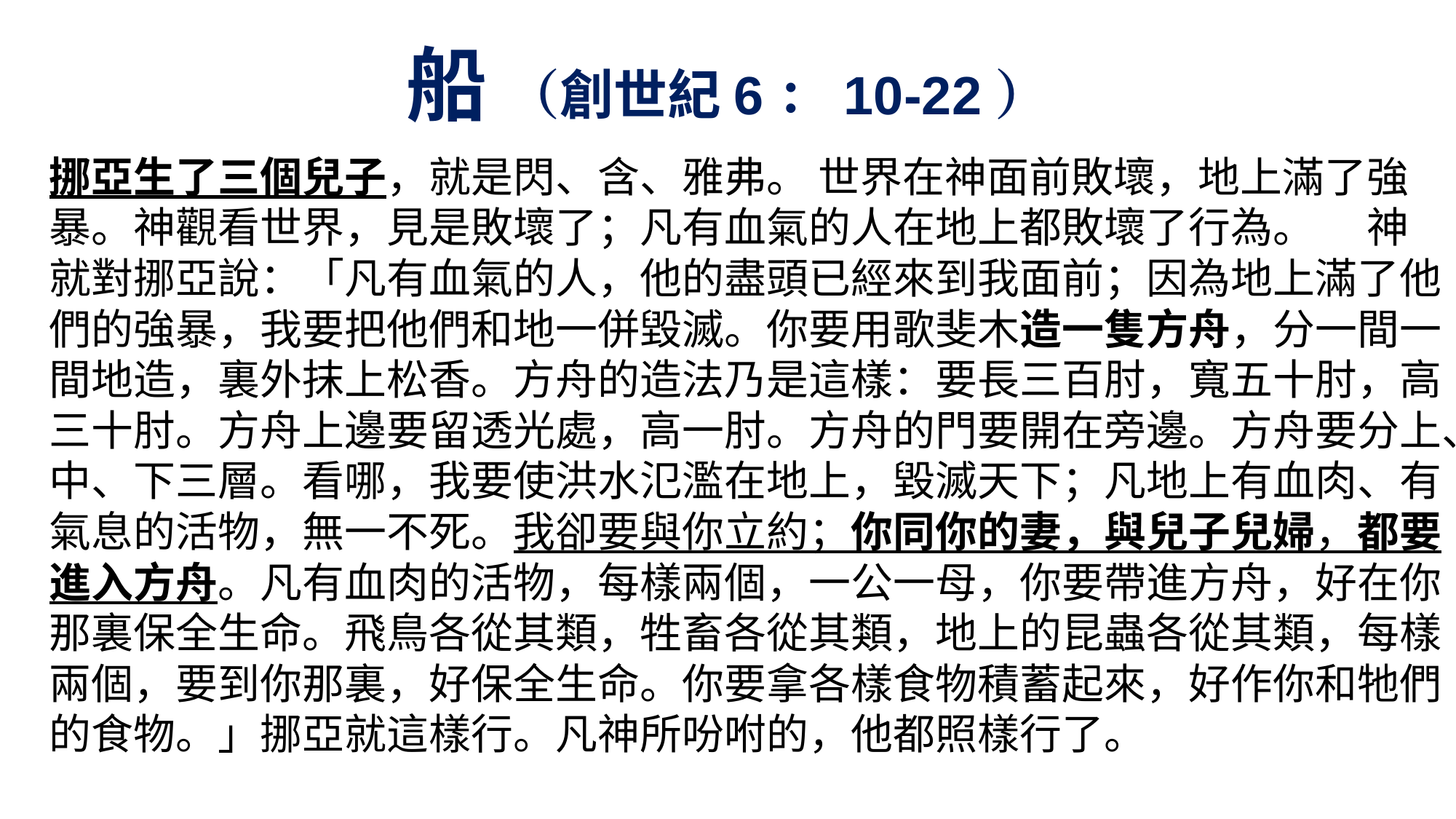

# 船 （創世紀6：10-22）
 	挪亞生了三個兒子，就是閃、含、雅弗。 世界在神面前敗壞，地上滿了強暴。神觀看世界，見是敗壞了；凡有血氣的人在地上都敗壞了行為。 　神就對挪亞說：「凡有血氣的人，他的盡頭已經來到我面前；因為地上滿了他們的強暴，我要把他們和地一併毀滅。你要用歌斐木造一隻方舟，分一間一間地造，裏外抹上松香。方舟的造法乃是這樣：要長三百肘，寬五十肘，高三十肘。方舟上邊要留透光處，高一肘。方舟的門要開在旁邊。方舟要分上、中、下三層。看哪，我要使洪水氾濫在地上，毀滅天下；凡地上有血肉、有氣息的活物，無一不死。我卻要與你立約；你同你的妻，與兒子兒婦，都要進入方舟。凡有血肉的活物，每樣兩個，一公一母，你要帶進方舟，好在你那裏保全生命。飛鳥各從其類，牲畜各從其類，地上的昆蟲各從其類，每樣兩個，要到你那裏，好保全生命。你要拿各樣食物積蓄起來，好作你和牠們的食物。」挪亞就這樣行。凡神所吩咐的，他都照樣行了。